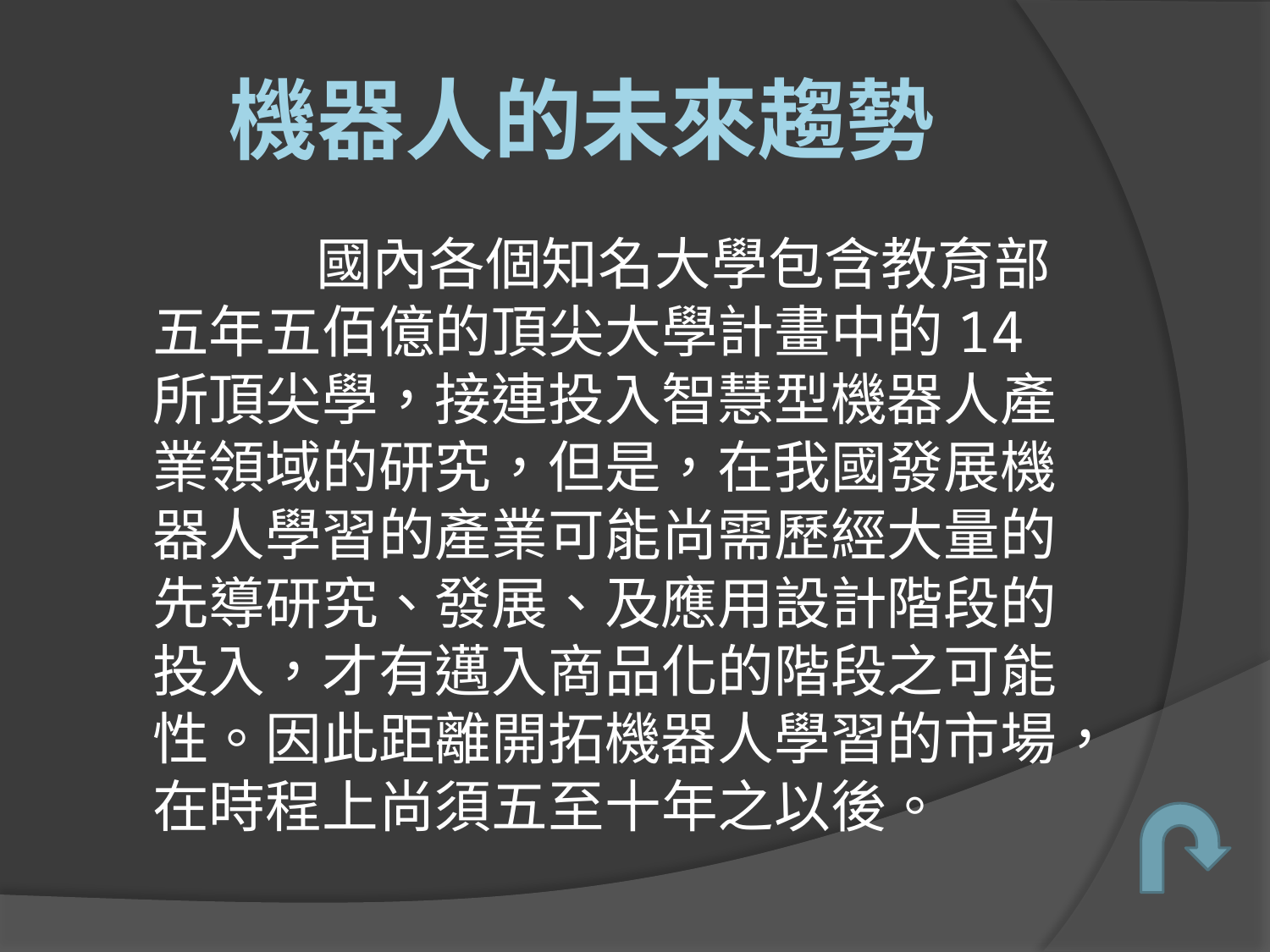

# 機器人的未來趨勢
		  國內各個知名大學包含教育部五年五佰億的頂尖大學計畫中的14所頂尖學，接連投入智慧型機器人產業領域的研究，但是，在我國發展機器人學習的產業可能尚需歷經大量的先導研究、發展、及應用設計階段的投入，才有邁入商品化的階段之可能性。因此距離開拓機器人學習的市場，在時程上尚須五至十年之以後。